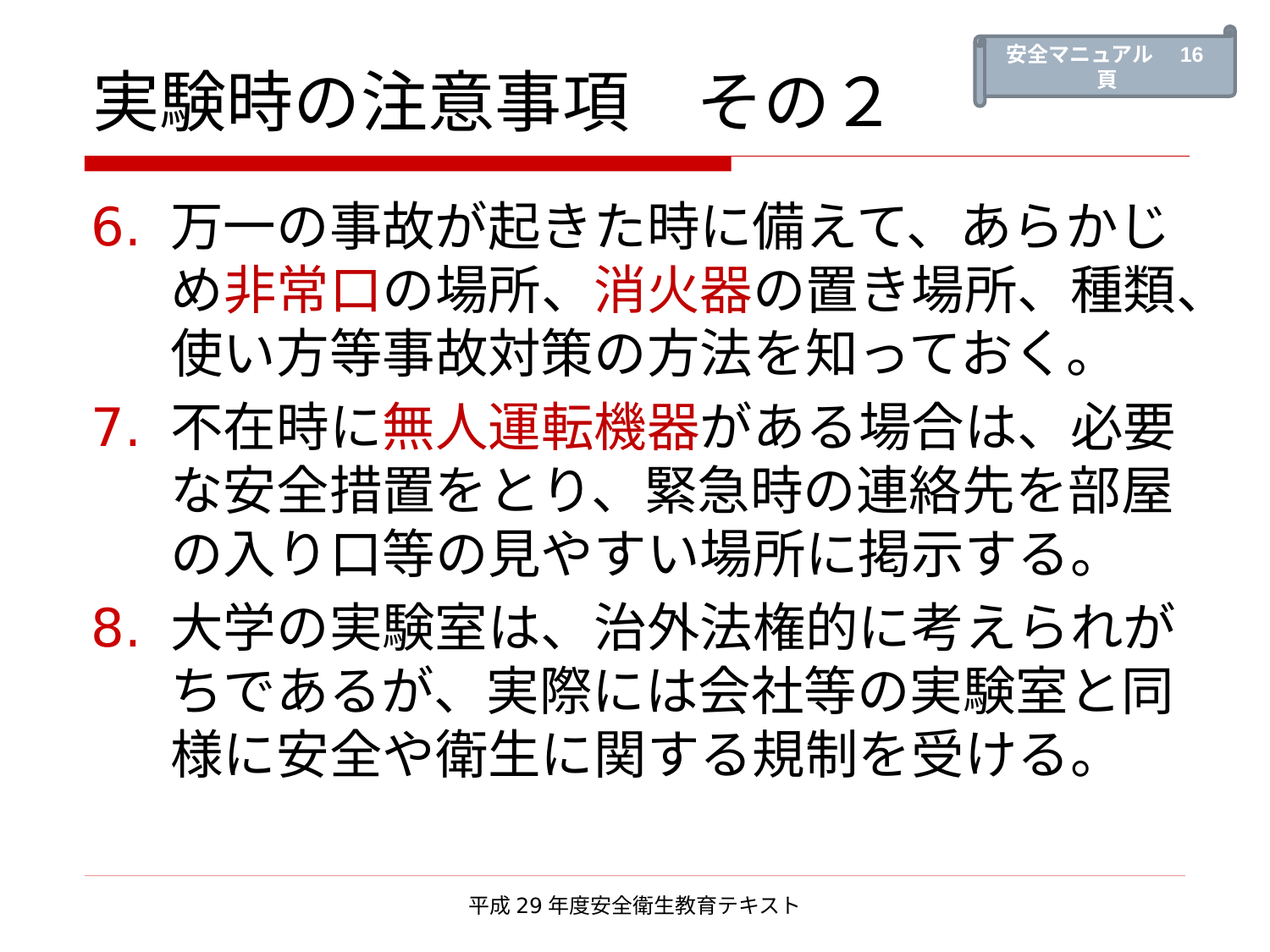

安全マニュアル　16頁
# 実験時の注意事項　その２
6.	万一の事故が起きた時に備えて、あらかじめ非常口の場所、消火器の置き場所、種類、使い方等事故対策の方法を知っておく。
7.	不在時に無人運転機器がある場合は、必要な安全措置をとり、緊急時の連絡先を部屋の入り口等の見やすい場所に掲示する。
8.	大学の実験室は、治外法権的に考えられがちであるが、実際には会社等の実験室と同様に安全や衛生に関する規制を受ける。
平成29年度安全衛生教育テキスト